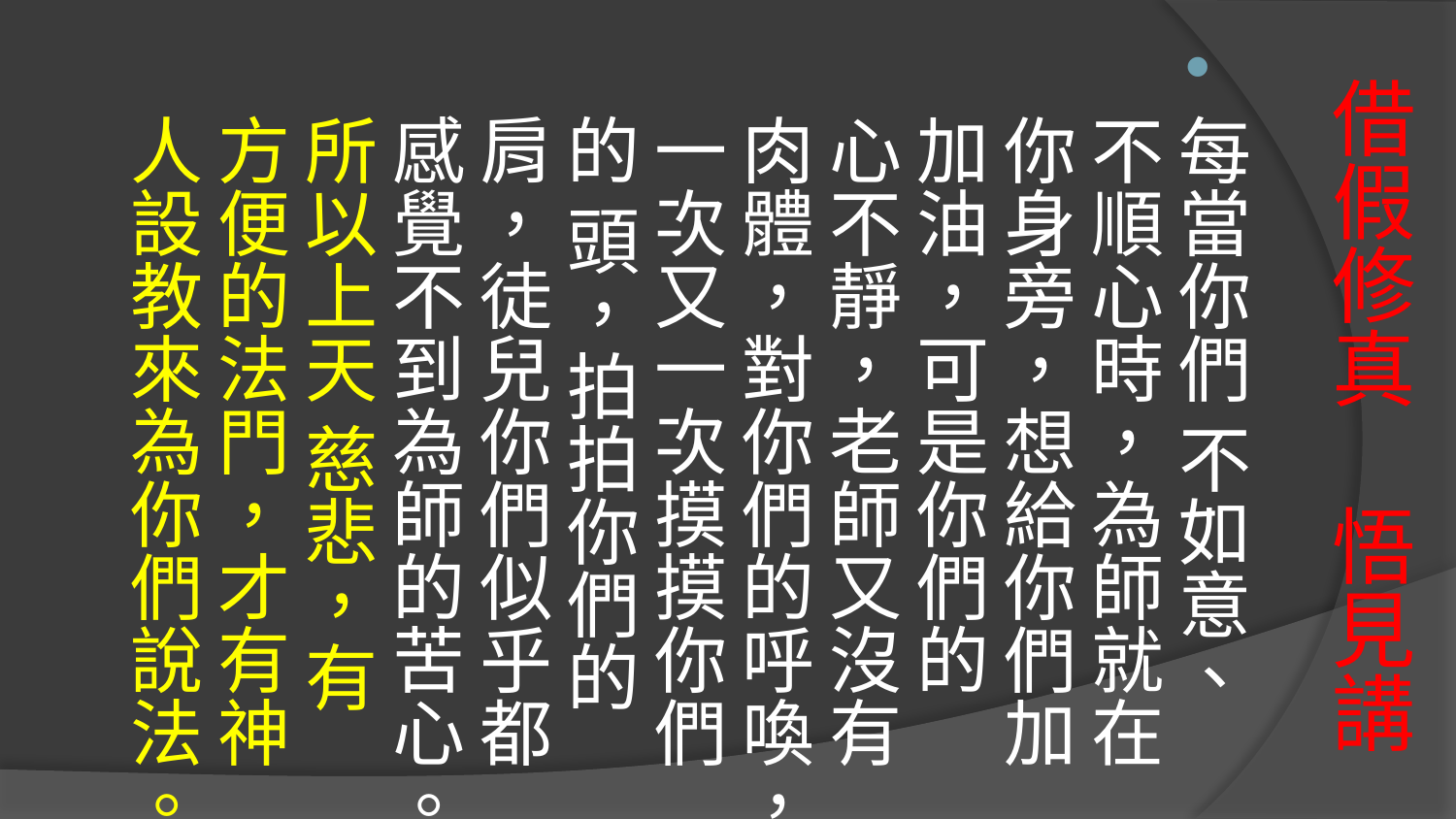

每當你們 不如意、不順心時，為師就在你身旁，想給你們加加油，可是你們的 心不靜，老師又沒有肉體，對你們的呼喚，一次又一次摸摸你們的 頭，拍拍你們的肩，徒兒你們似乎都感覺不到為師的苦心。所以上天 慈悲，有方便的法門，才有神人設教來為你們說法。

# 借假修真     悟見講